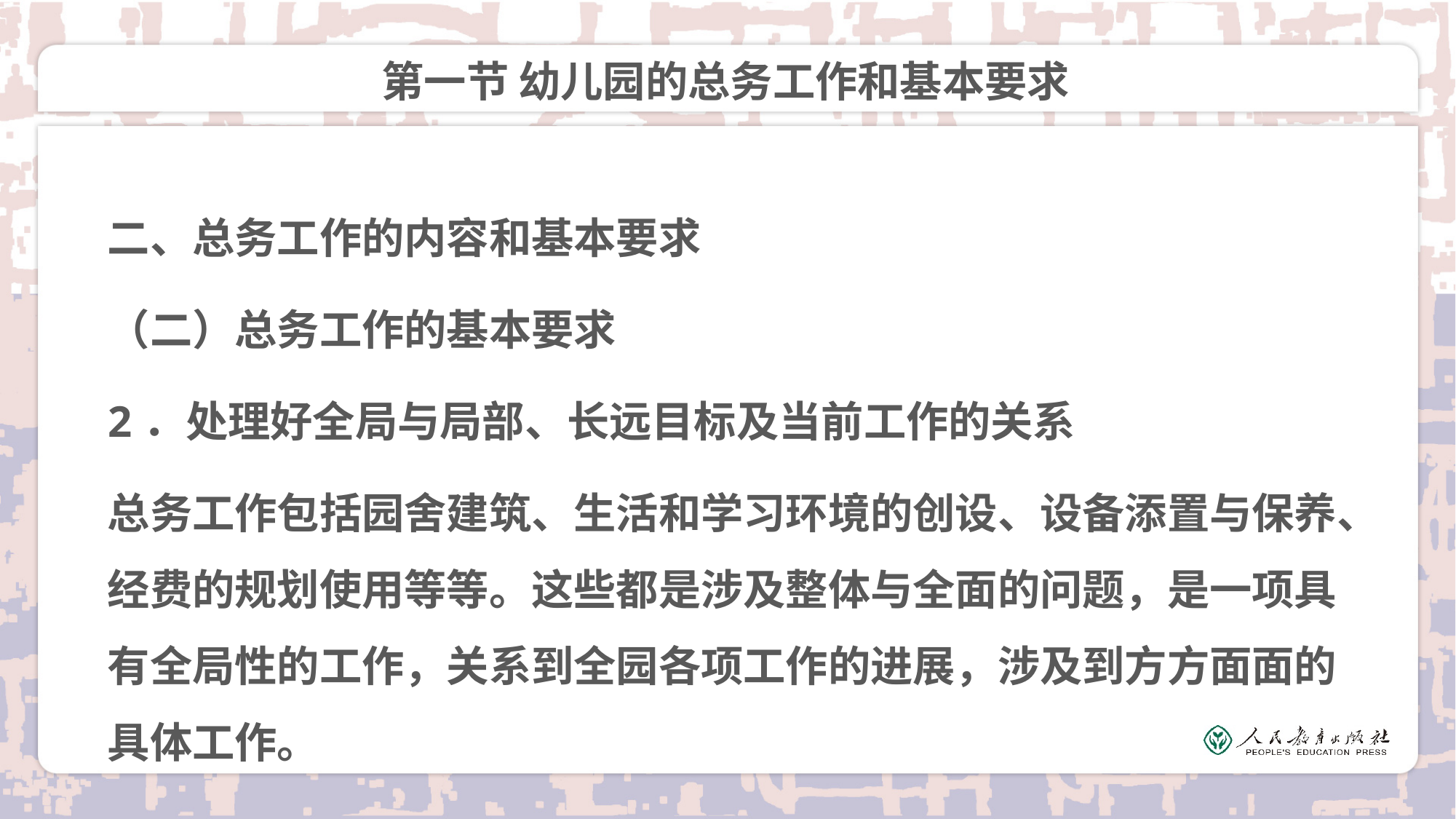

# 第一节 幼儿园的总务工作和基本要求
二、总务工作的内容和基本要求
（二）总务工作的基本要求
2．处理好全局与局部、长远目标及当前工作的关系
总务工作包括园舍建筑、生活和学习环境的创设、设备添置与保养、经费的规划使用等等。这些都是涉及整体与全面的问题，是一项具有全局性的工作，关系到全园各项工作的进展，涉及到方方面面的具体工作。